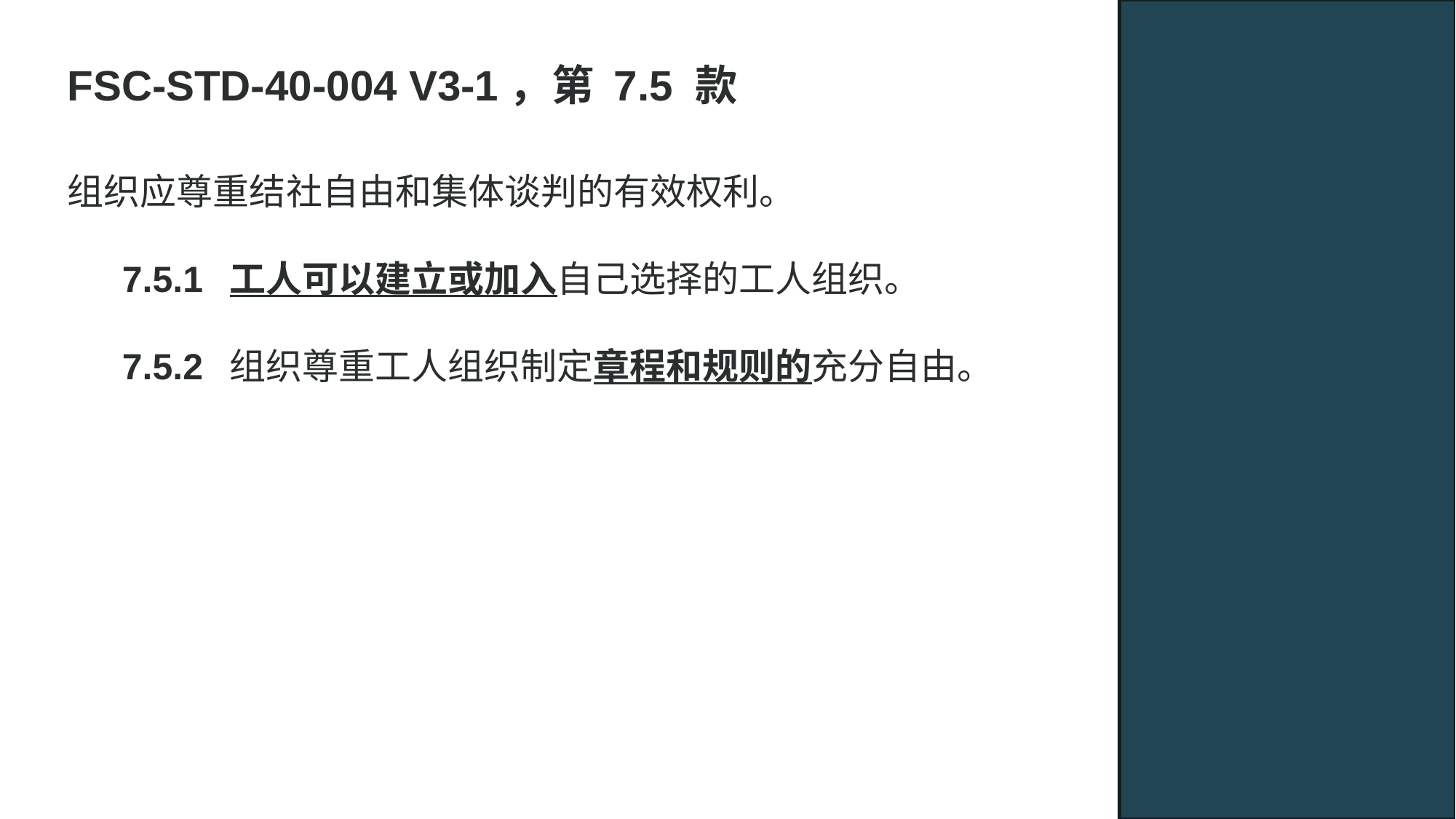

FSC-STD-40-004 V3-1，第 7.5 款

组织应尊重结社自由和集体谈判的有效权利。

7.5.1	工人可以建立或加入自己选择的工人组织。

7.5.2	组织尊重工人组织制定章程和规则的充分自由。